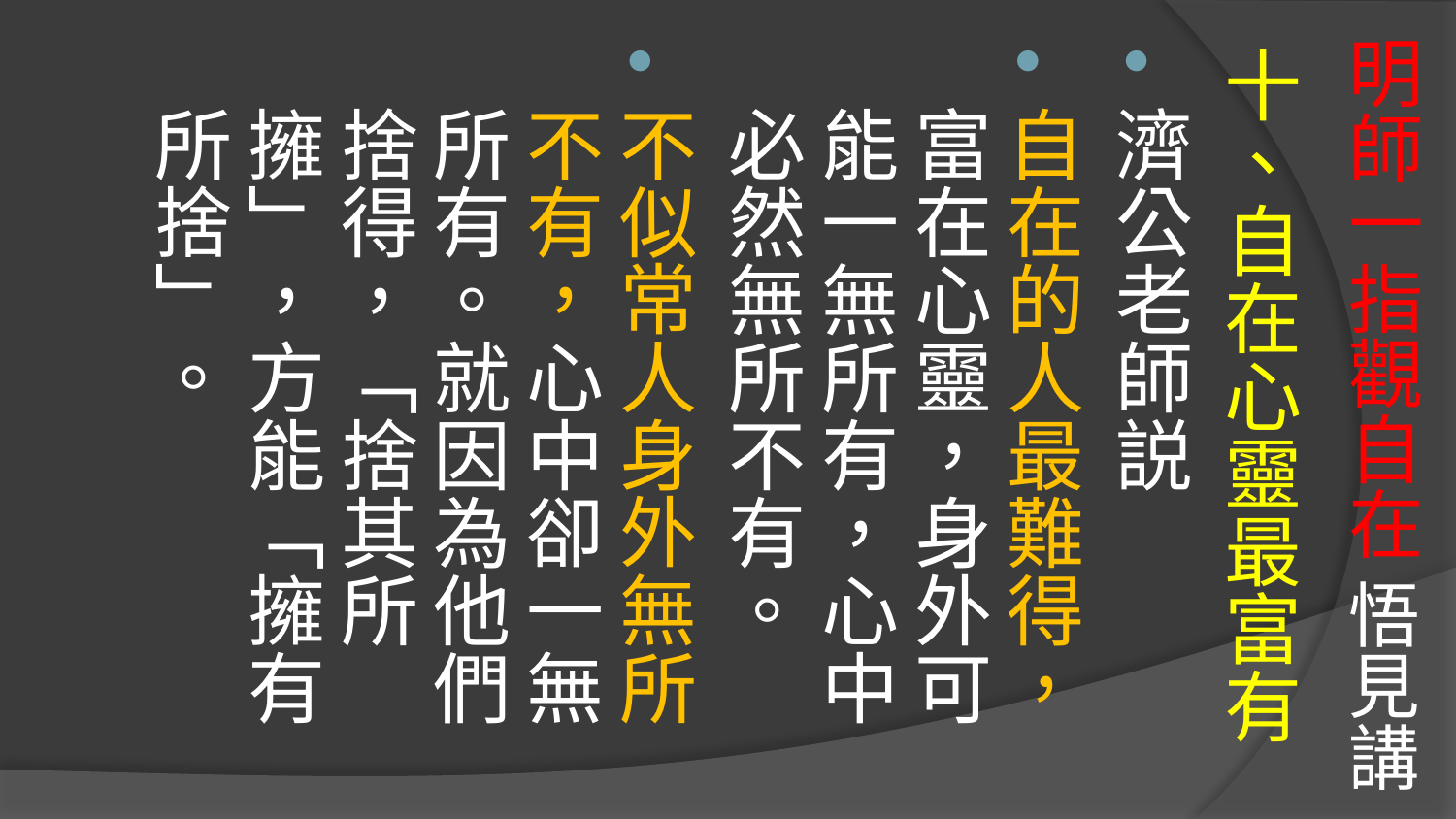

十、自在心靈最富有
濟公老師説
自在的人最難得，富在心靈，身外可能一無所有，心中必然無所不有。
不似常人身外無所不有，心中卻一無所有。就因為他們捨得，「捨其所擁」，方能「擁有所捨」。

# 明師一指觀自在 悟見講